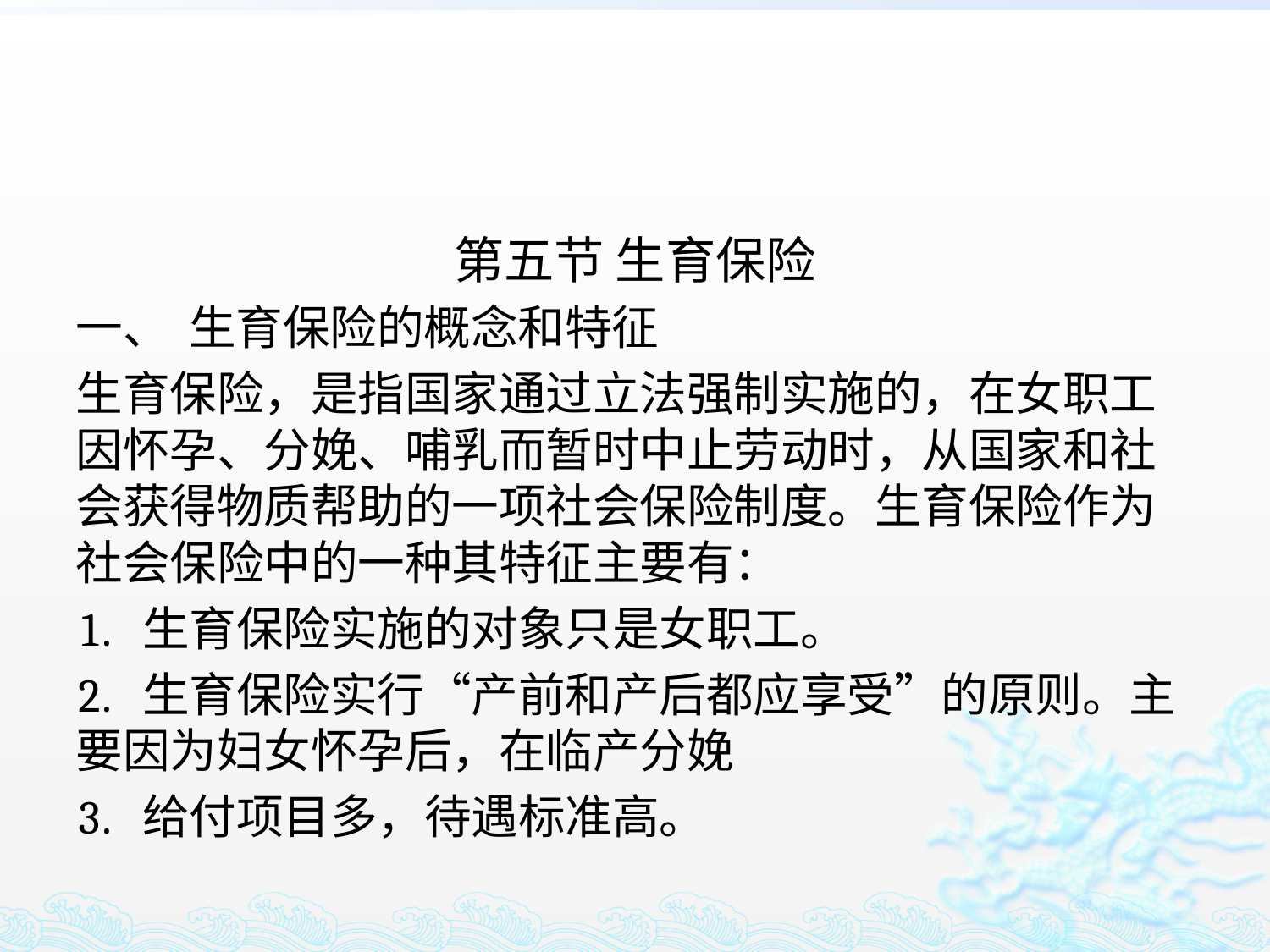

#
第五节 生育保险
一、	生育保险的概念和特征
生育保险，是指国家通过立法强制实施的，在女职工因怀孕、分娩、哺乳而暂时中止劳动时，从国家和社会获得物质帮助的一项社会保险制度。生育保险作为社会保险中的一种其特征主要有：
1.  生育保险实施的对象只是女职工。
2.  生育保险实行“产前和产后都应享受”的原则。主要因为妇女怀孕后，在临产分娩
3.  给付项目多，待遇标准高。